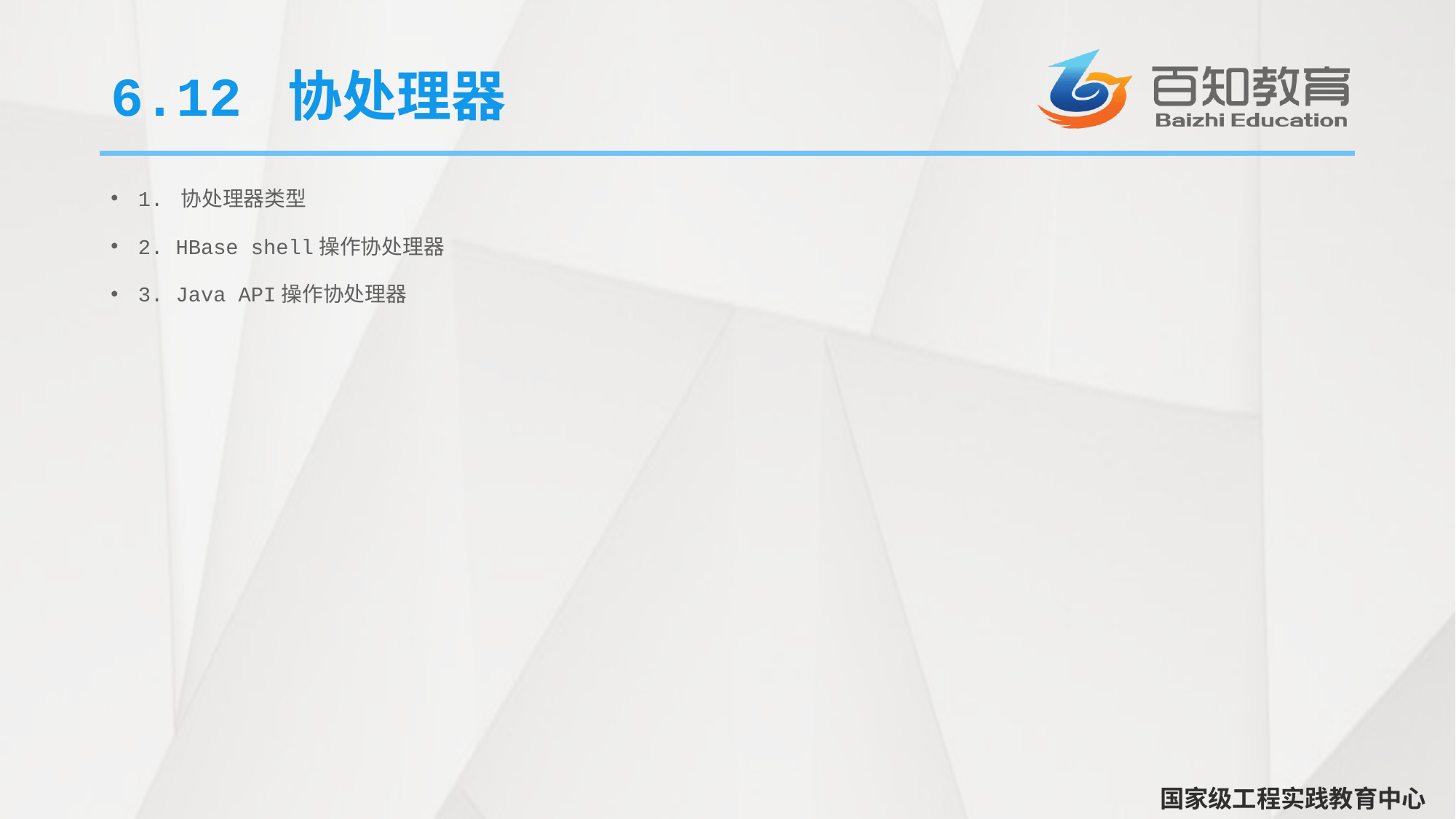

# 6.12 协处理器
1. 协处理器类型
2. HBase shell操作协处理器
3. Java API操作协处理器